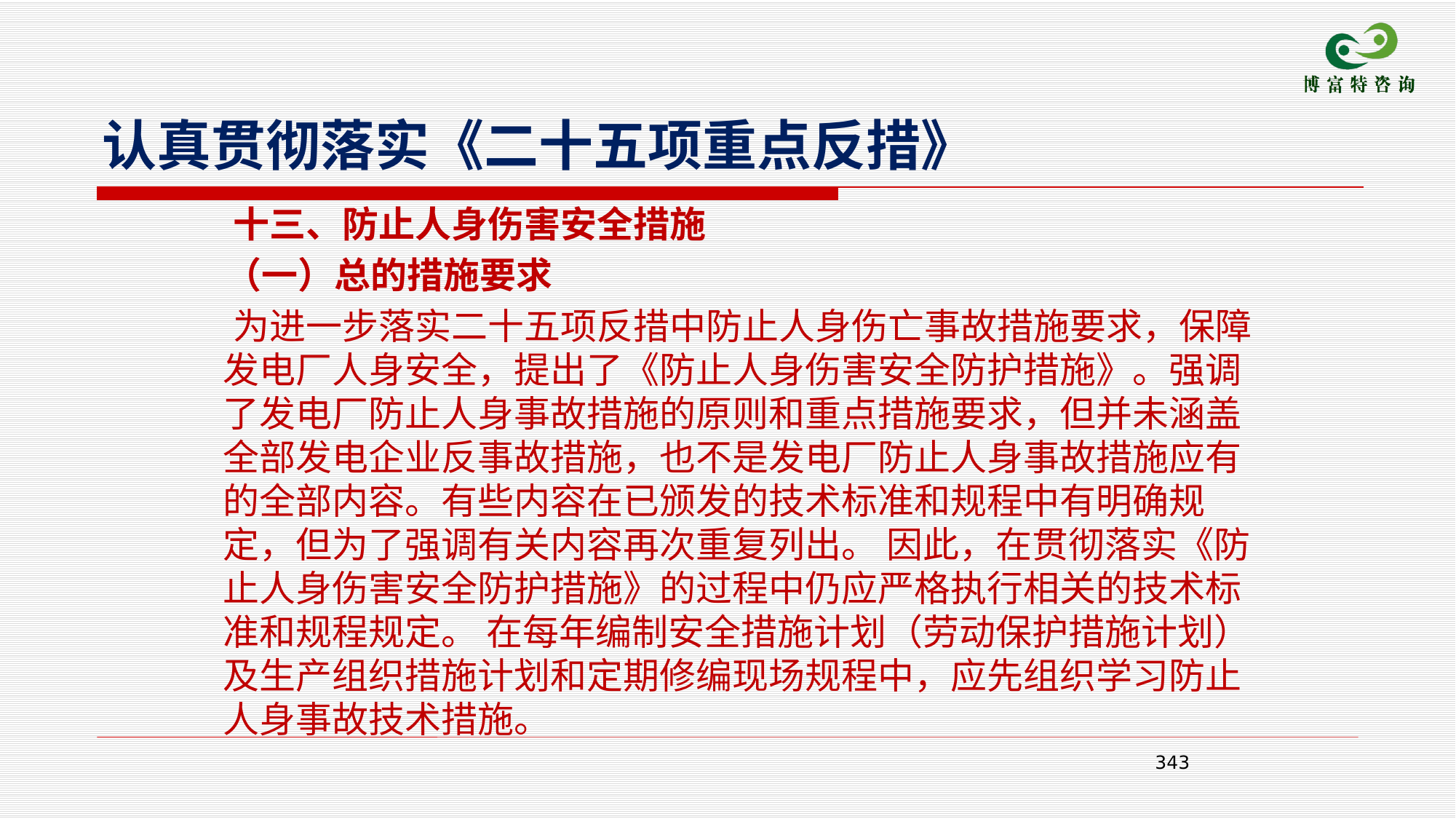

认真贯彻落实《二十五项重点反措》
       十三、防止人身伤害安全措施
      （一）总的措施要求
       为进一步落实二十五项反措中防止人身伤亡事故措施要求，保障发电厂人身安全，提出了《防止人身伤害安全防护措施》。强调了发电厂防止人身事故措施的原则和重点措施要求，但并未涵盖全部发电企业反事故措施，也不是发电厂防止人身事故措施应有的全部内容。有些内容在已颁发的技术标准和规程中有明确规定，但为了强调有关内容再次重复列出。 因此，在贯彻落实《防止人身伤害安全防护措施》的过程中仍应严格执行相关的技术标准和规程规定。 在每年编制安全措施计划（劳动保护措施计划）及生产组织措施计划和定期修编现场规程中，应先组织学习防止人身事故技术措施。

343